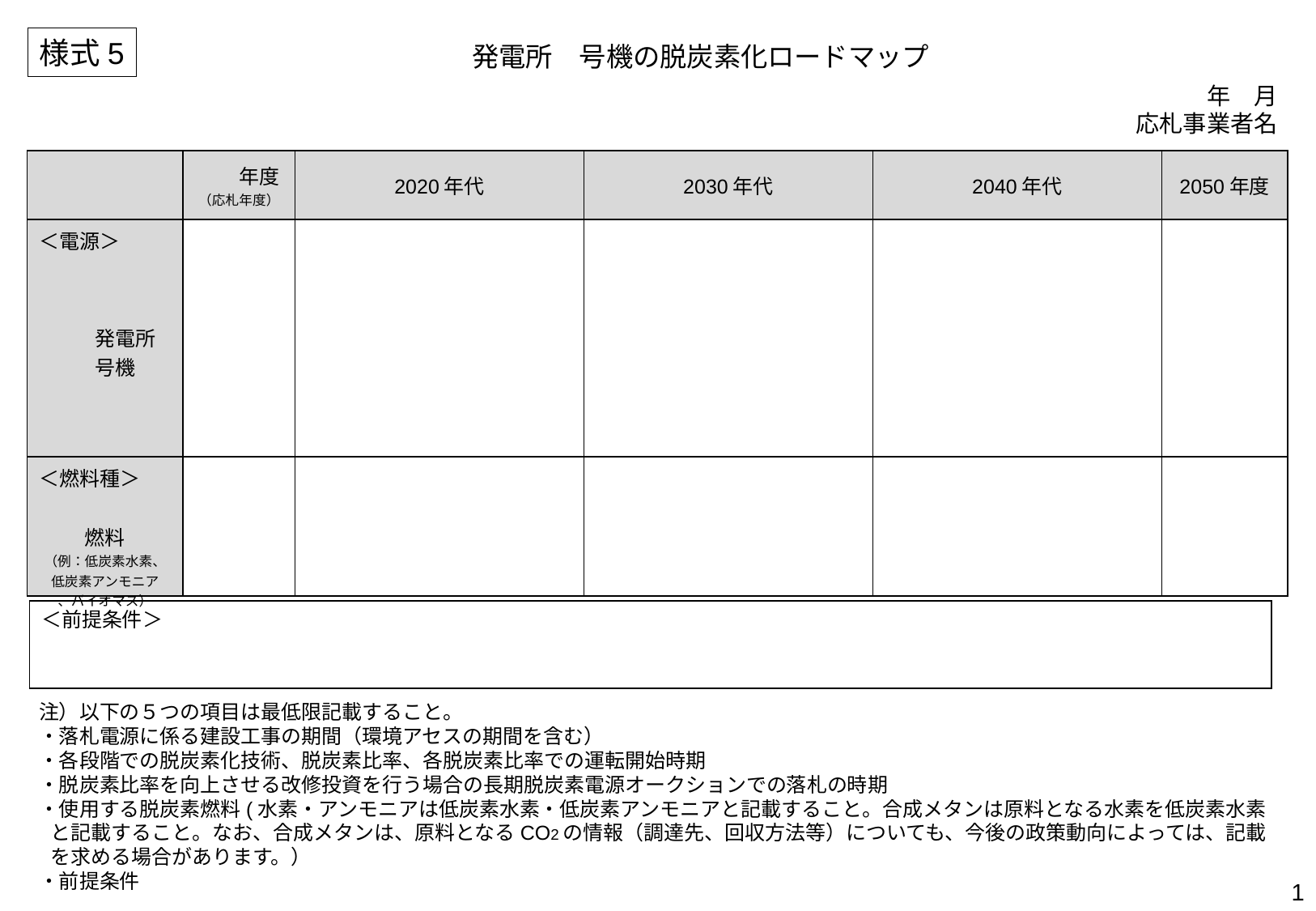

様式5
発電所　号機の脱炭素化ロードマップ
年　月
応札事業者名
|  | 年度 （応札年度） | 2020年代 | 2030年代 | 2040年代 | 2050年度 |
| --- | --- | --- | --- | --- | --- |
| ＜電源＞ 　　発電所 　号機 |  |  |  |  |  |
| ＜燃料種＞ 　　 燃料 （例：低炭素水素、 低炭素アンモニア 、バイオマス） |  |  |  |  |  |
＜前提条件＞
注）以下の５つの項目は最低限記載すること。
・落札電源に係る建設工事の期間（環境アセスの期間を含む）
・各段階での脱炭素化技術、脱炭素比率、各脱炭素比率での運転開始時期
・脱炭素比率を向上させる改修投資を行う場合の長期脱炭素電源オークションでの落札の時期
・使用する脱炭素燃料(水素・アンモニアは低炭素水素・低炭素アンモニアと記載すること。合成メタンは原料となる水素を低炭素水素と記載すること。なお、合成メタンは、原料となるCO2の情報（調達先、回収方法等）についても、今後の政策動向によっては、記載を求める場合があります。）
・前提条件
1